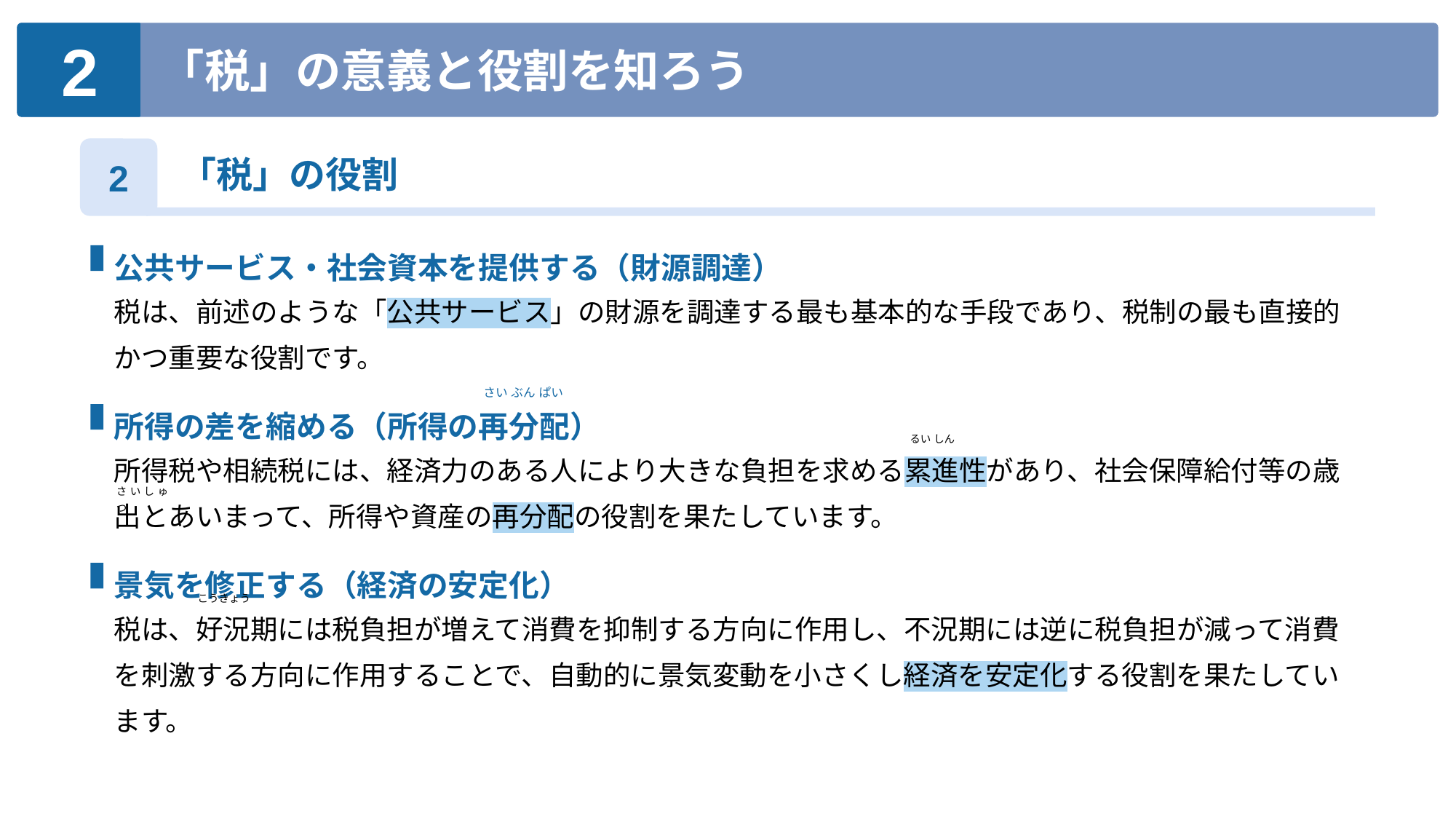

2
「税」の意義と役割を知ろう

「税」の役割
2

公共サービス・社会資本を提供する（財源調達）

税は、前述のような「公共サービス」の財源を調達する最も基本的な手段であり、税制の最も直接的かつ重要な役割です。
さい ぶん ぱい
所得の差を縮める（所得の再分配）

るい しん
所得税や相続税には、経済力のある人により大きな負担を求める累進性があり、社会保障給付等の歳出とあいまって、所得や資産の再分配の役割を果たしています。
さいしゅつ
景気を修正する（経済の安定化）

こうきょう
税は、好況期には税負担が増えて消費を抑制する方向に作用し、不況期には逆に税負担が減って消費を刺激する方向に作用することで、自動的に景気変動を小さくし経済を安定化する役割を果たしています。